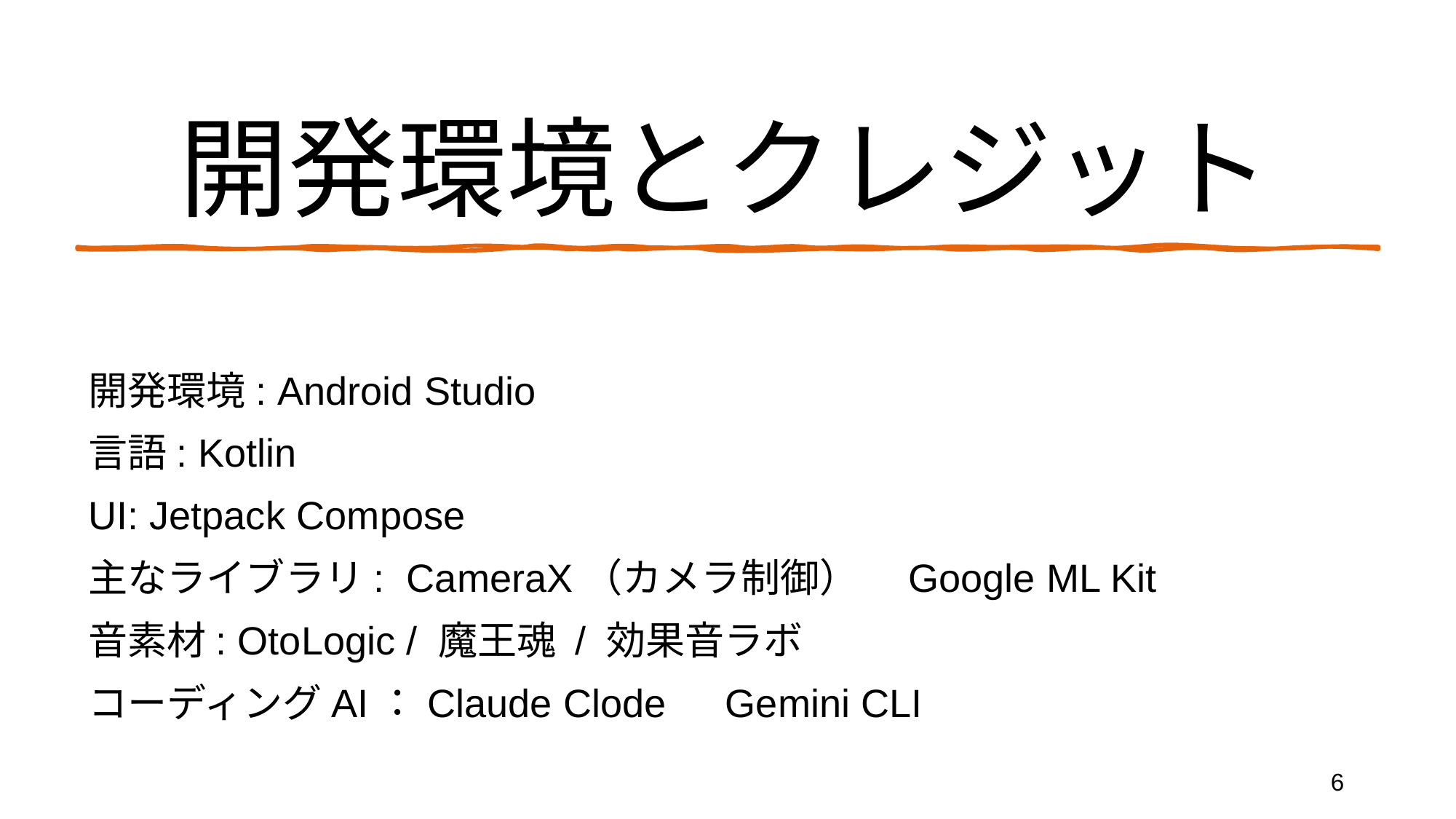

# 開発環境とクレジット
開発環境: Android Studio
言語: Kotlin
UI: Jetpack Compose
主なライブラリ:  CameraX（カメラ制御）　Google ML Kit
音素材: OtoLogic / 魔王魂 / 効果音ラボ
コーディングAI：Claude Clode　Gemini CLI
6